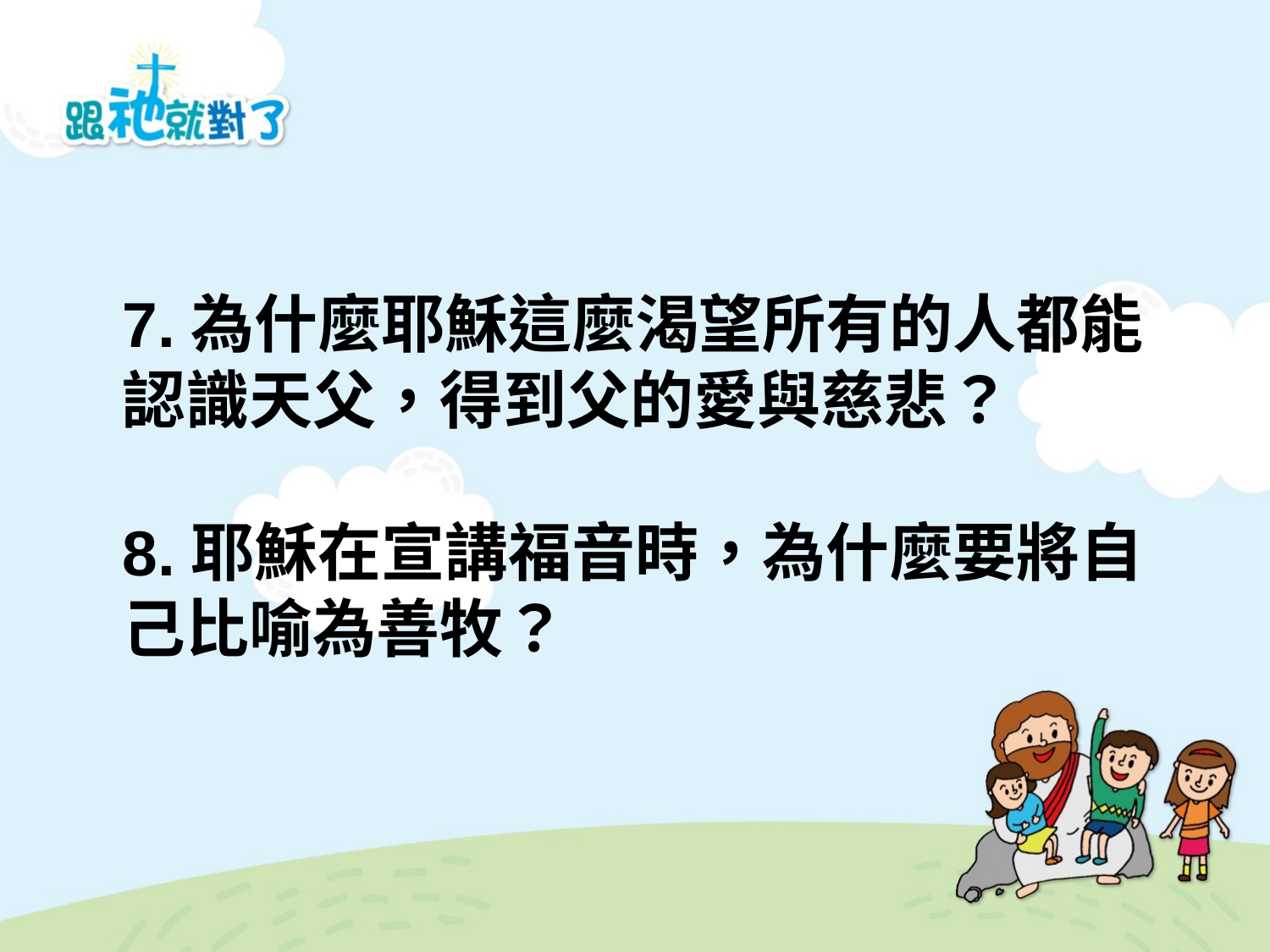

7.為什麼耶穌這麼渴望所有的人都能認識天父，得到父的愛與慈悲？

8.耶穌在宣講福音時，為什麼要將自己比喻為善牧？